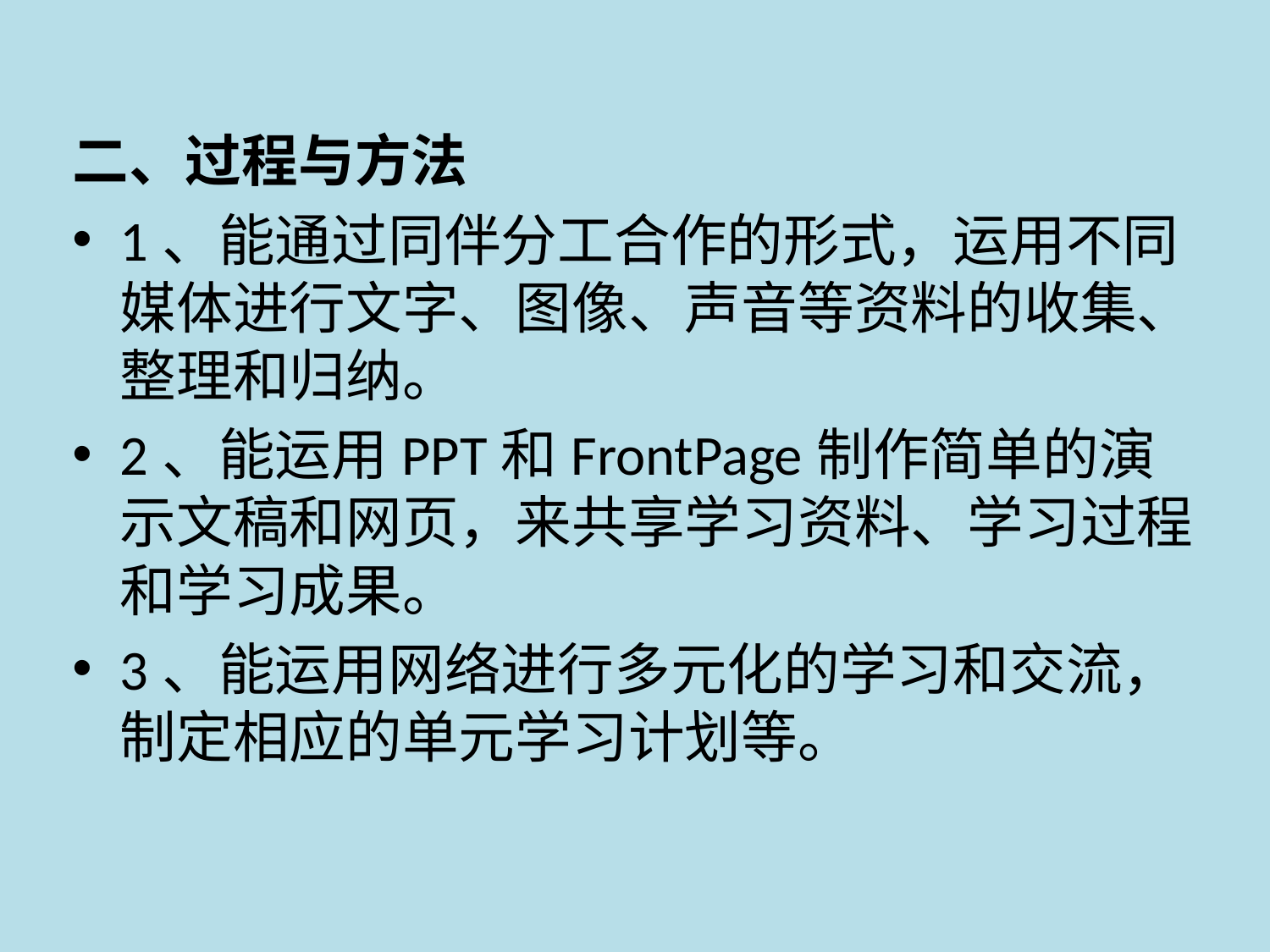

二、过程与方法
1、能通过同伴分工合作的形式，运用不同媒体进行文字、图像、声音等资料的收集、整理和归纳。
2、能运用PPT和FrontPage制作简单的演示文稿和网页，来共享学习资料、学习过程和学习成果。
3、能运用网络进行多元化的学习和交流，制定相应的单元学习计划等。